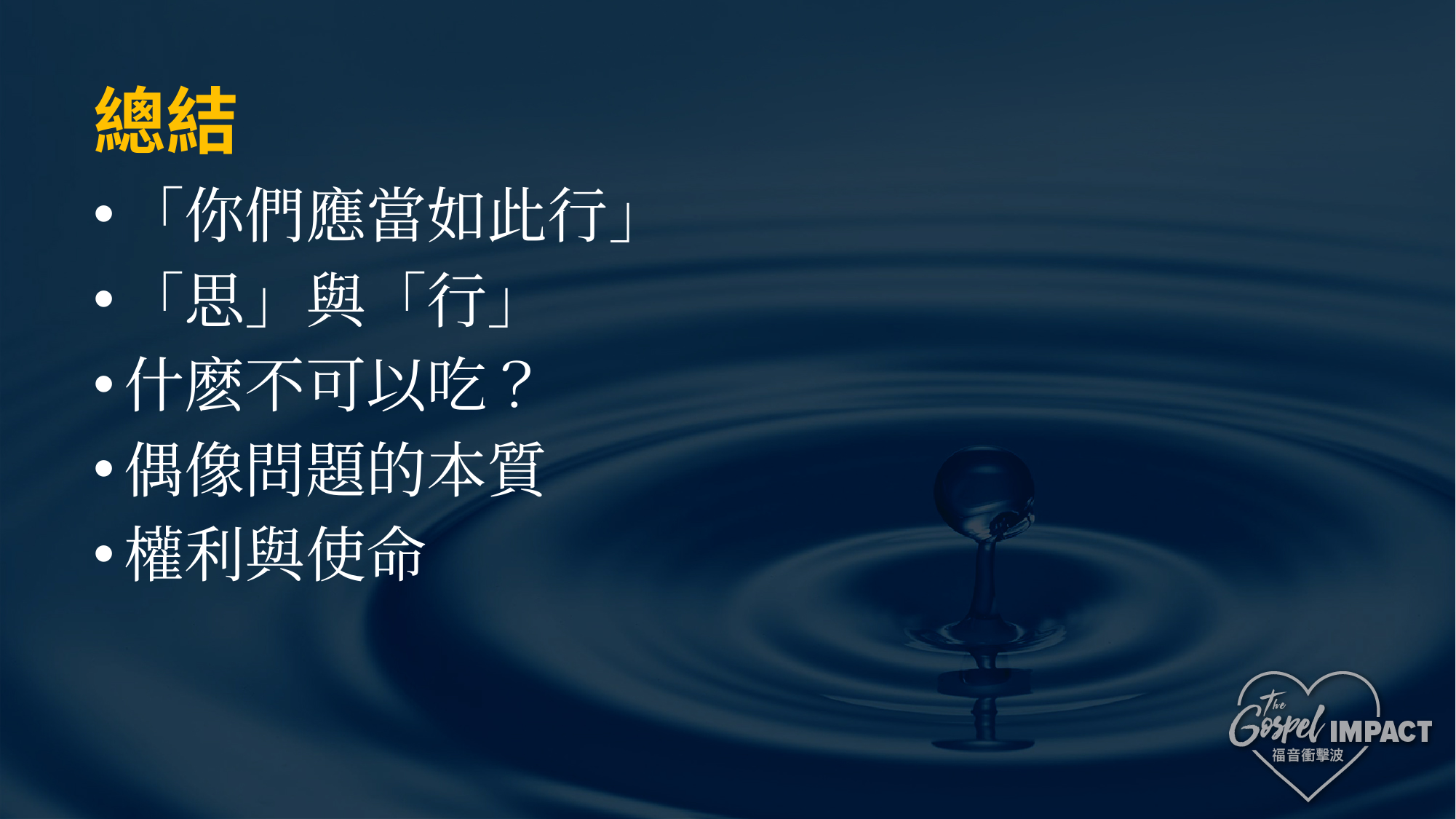

# 總結

「你們應當如此行」
「思」與「行」
什麽不可以吃？
偶像問題的本質
權利與使命